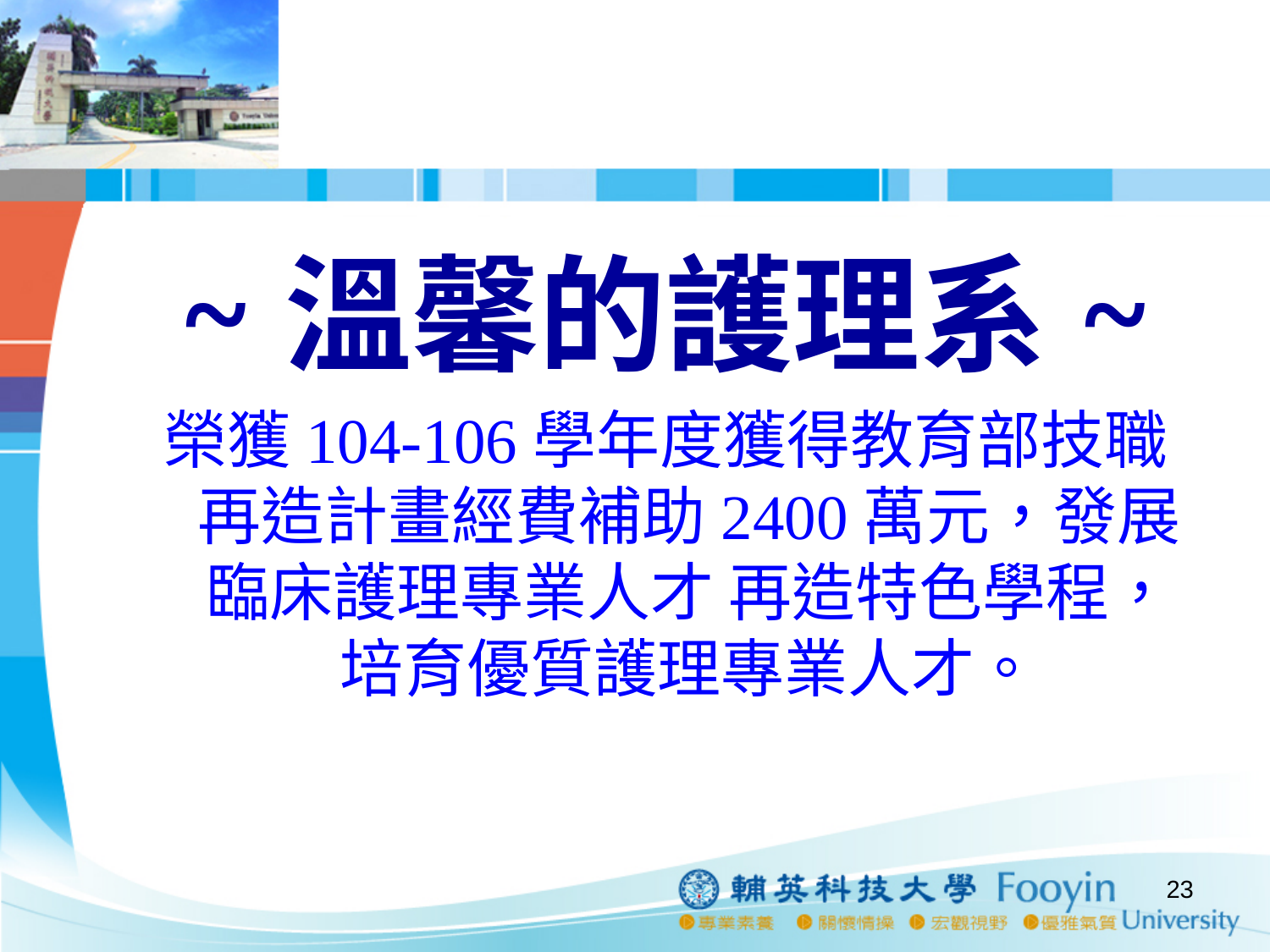

#
~溫馨的護理系~
榮獲104-106學年度獲得教育部技職再造計畫經費補助2400萬元，發展臨床護理專業人才 再造特色學程，培育優質護理專業人才。
23